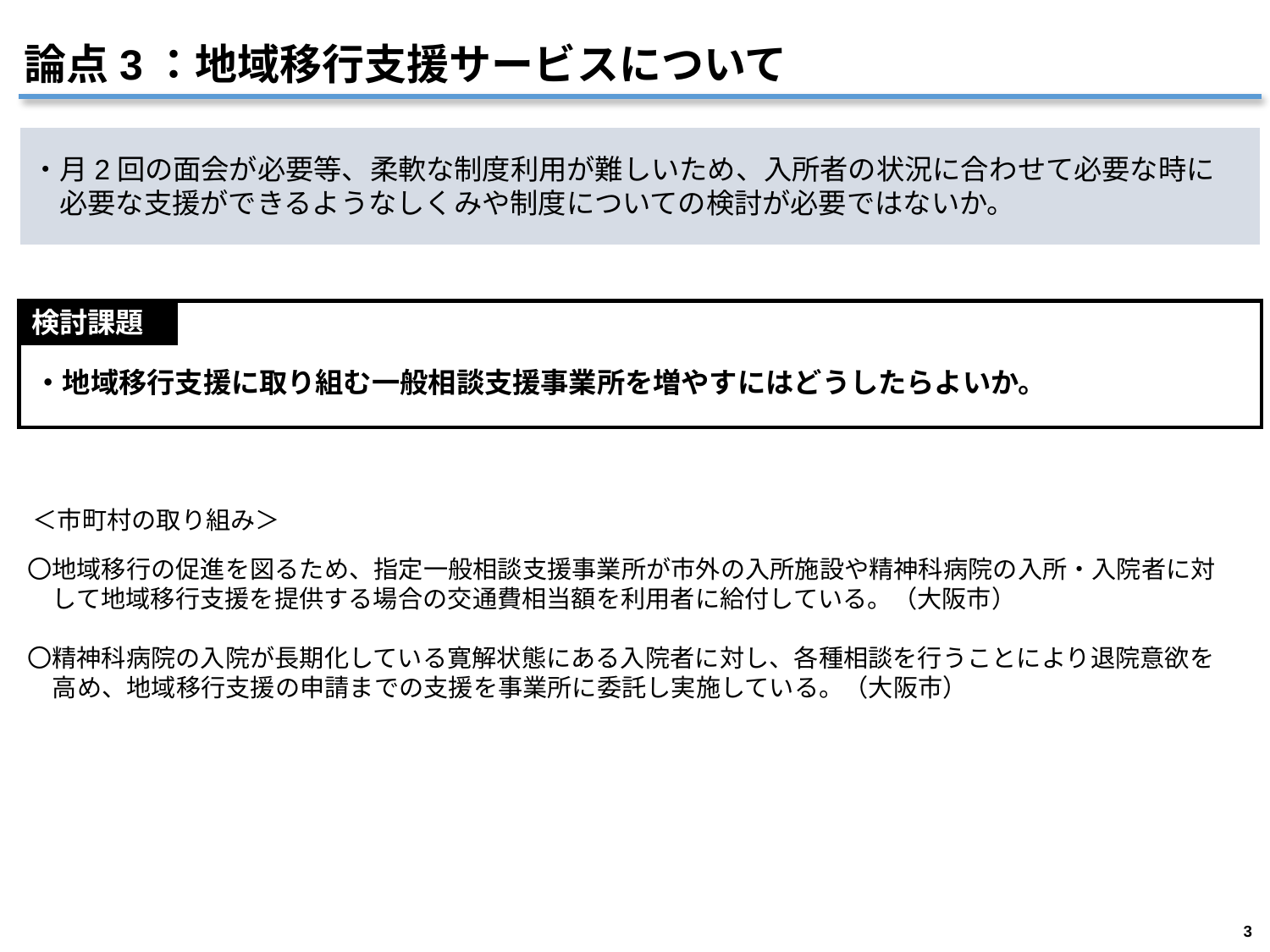

# 論点3：地域移行支援サービスについて

・月2回の面会が必要等、柔軟な制度利用が難しいため、入所者の状況に合わせて必要な時に
　必要な支援ができるようなしくみや制度についての検討が必要ではないか。
検討課題

・地域移行支援に取り組む一般相談支援事業所を増やすにはどうしたらよいか。
＜市町村の取り組み＞
〇地域移行の促進を図るため、指定一般相談支援事業所が市外の入所施設や精神科病院の入所・入院者に対して地域移行支援を提供する場合の交通費相当額を利用者に給付している。（大阪市）

〇精神科病院の入院が長期化している寛解状態にある入院者に対し、各種相談を行うことにより退院意欲を高め、地域移行支援の申請までの支援を事業所に委託し実施している。（大阪市）
3